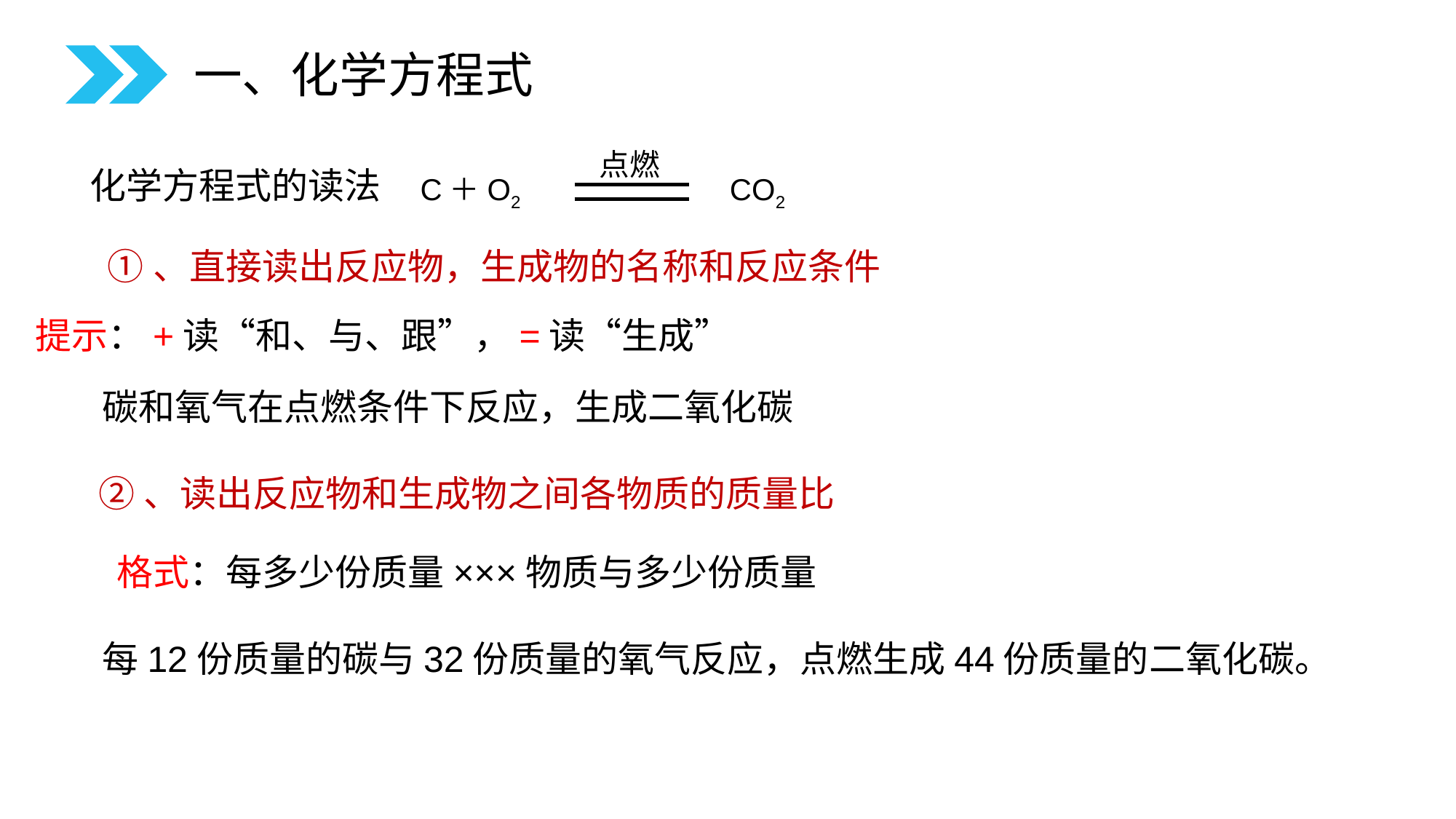

一、化学方程式
化学方程式的读法
点燃
C＋O2                         CO2
①、直接读出反应物，生成物的名称和反应条件
提示：+读“和、与、跟”，=读“生成”
碳和氧气在点燃条件下反应，生成二氧化碳
②、读出反应物和生成物之间各物质的质量比
格式：每多少份质量×××物质与多少份质量
 每12份质量的碳与32份质量的氧气反应，点燃生成44份质量的二氧化碳。